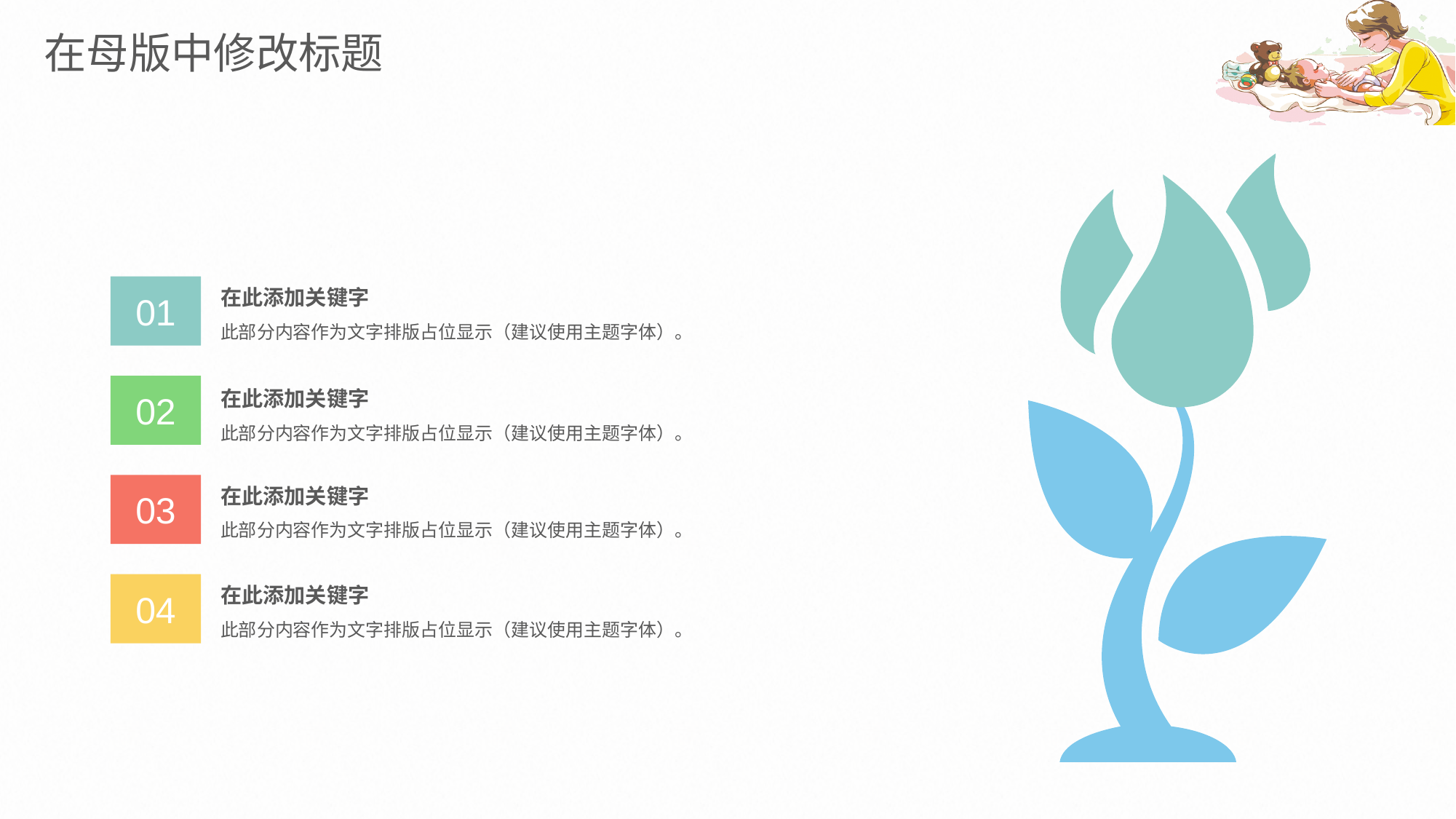

在此添加关键字
此部分内容作为文字排版占位显示（建议使用主题字体）。
01
在此添加关键字
此部分内容作为文字排版占位显示（建议使用主题字体）。
02
在此添加关键字
此部分内容作为文字排版占位显示（建议使用主题字体）。
03
在此添加关键字
此部分内容作为文字排版占位显示（建议使用主题字体）。
04